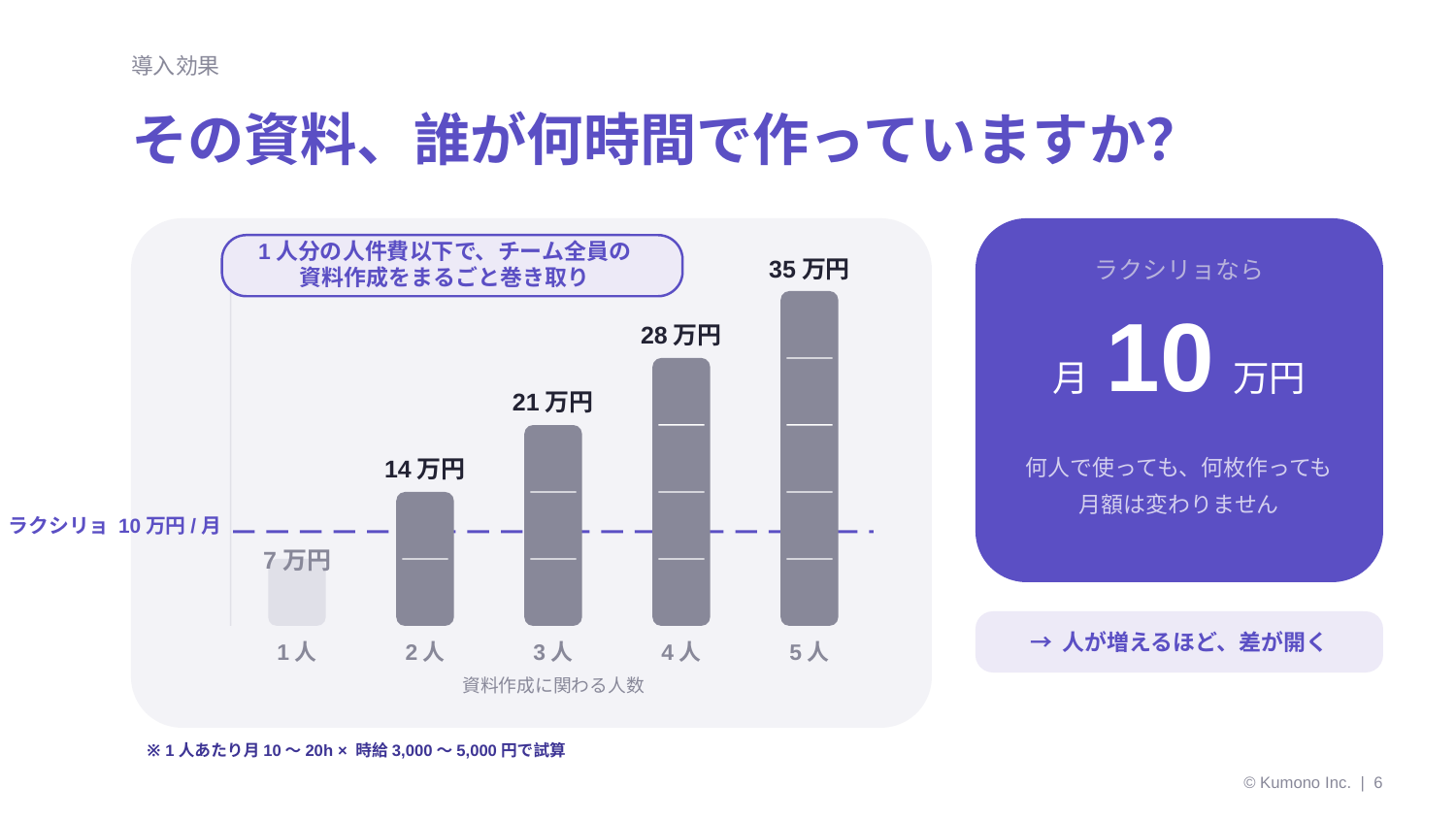

導入効果
その資料、誰が何時間で作っていますか？

1人分の人件費以下で、チーム全員の資料作成をまるごと巻き取り

35万円
ラクシリョなら

月 10 万円
28万円

21万円

何人で使っても、何枚作っても
月額は変わりません
14万円

ラクシリョ 10万円/月

7万円

→ 人が増えるほど、差が開く
1人
2人
3人
4人
5人
資料作成に関わる人数
※ 1人あたり月10〜20h × 時給3,000〜5,000円で試算
© Kumono Inc.  |  6